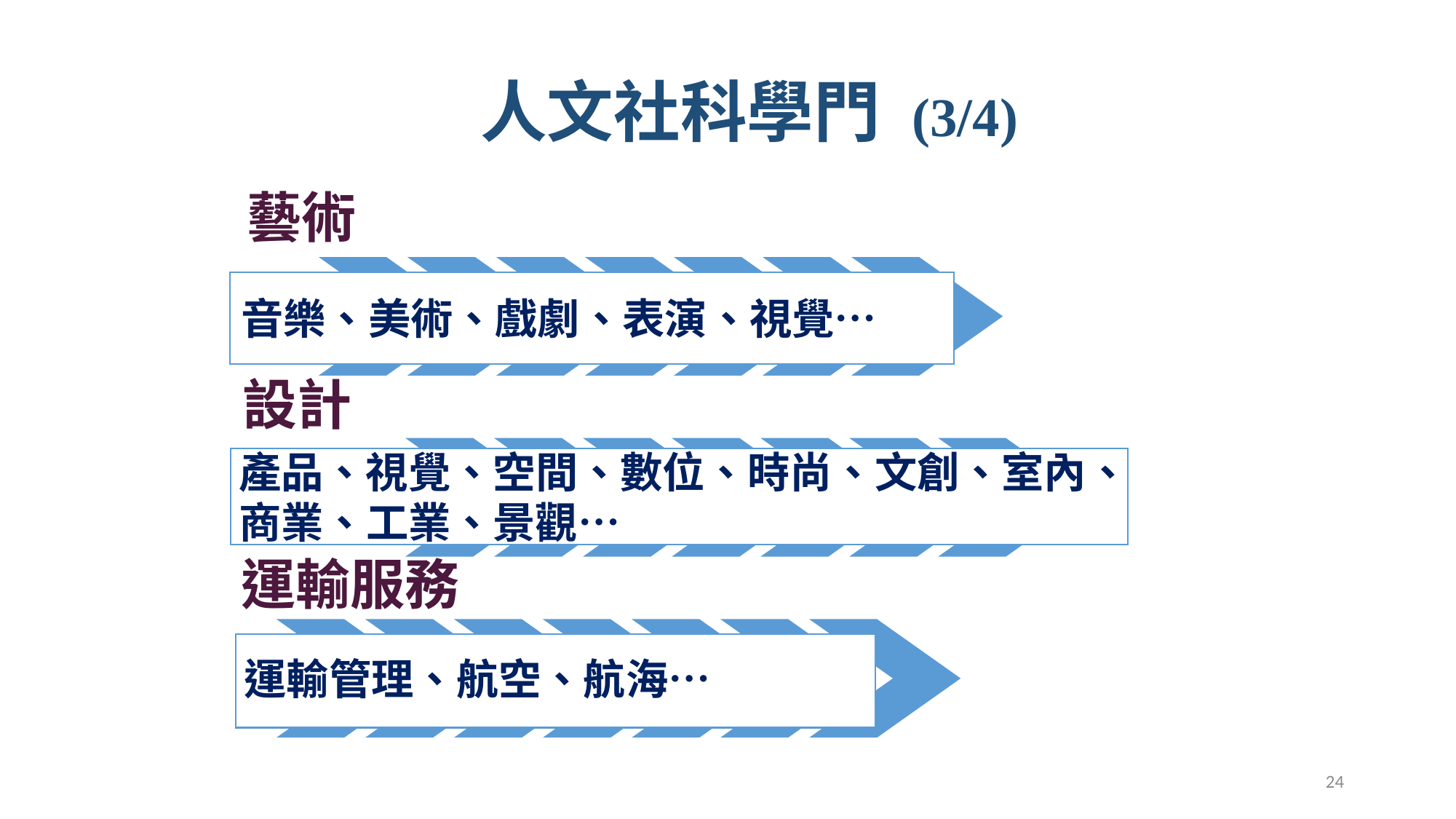

# 人文社科學門 (3/4)
藝術

設計
產品、視覺、空間、數位、時尚、文創、室內、
商業、工業、景觀…

運輸管理、航空、航海…
音樂、美術、戲劇、表演、視覺…
運輸服務
24